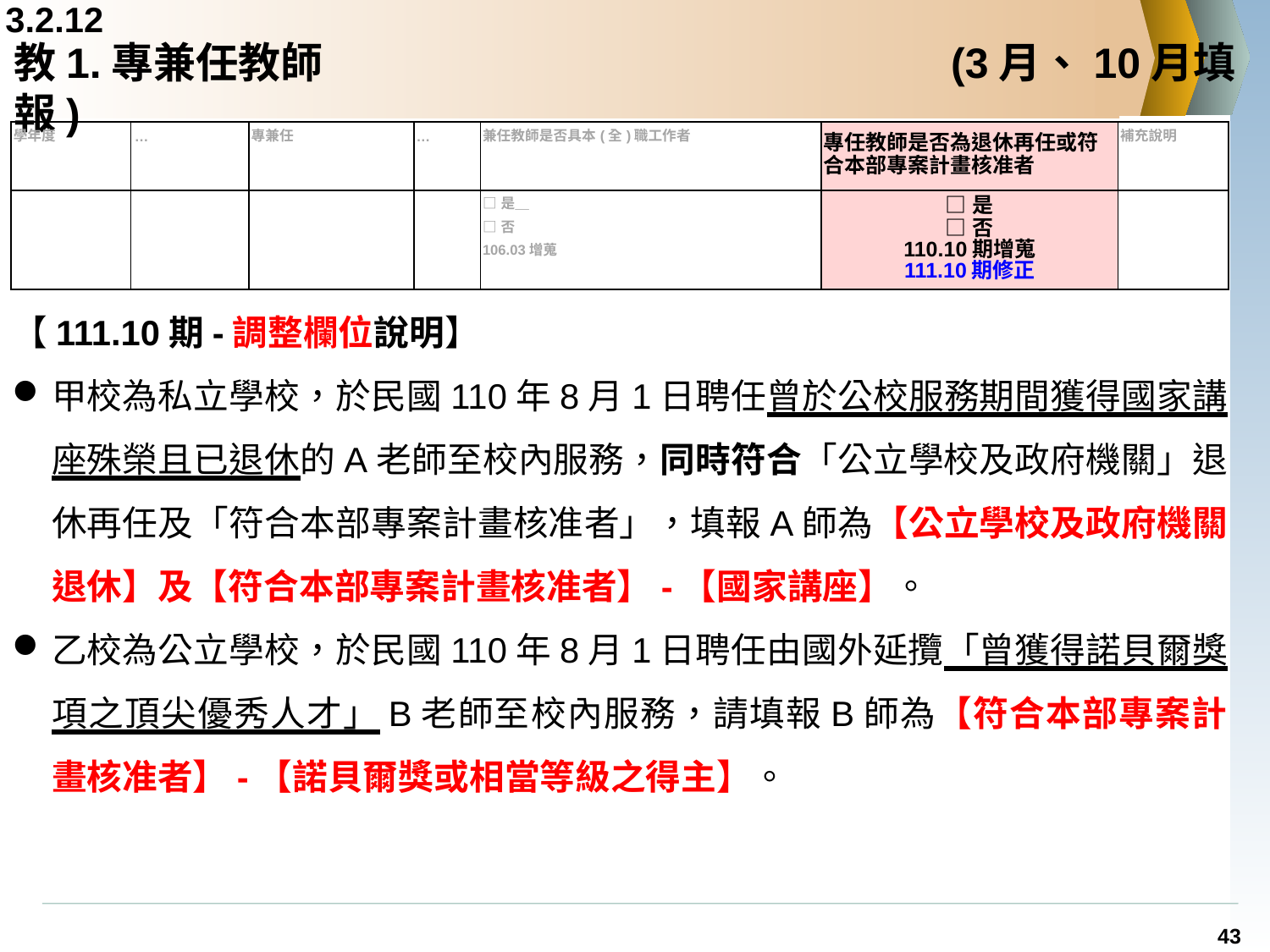

3.2.12
# 教1.專兼任教師			 	          	    (3月、10月填報)
| 學年度 | … | 專兼任 | … | 兼任教師是否具本(全)職工作者 | 專任教師是否為退休再任或符合本部專案計畫核准者 | 補充說明 |
| --- | --- | --- | --- | --- | --- | --- |
|  |  |  |  | □是＿ □否 106.03增蒐 | □是 □否 110.10期增蒐 111.10期修正 |  |
【111.10期-調整欄位說明】
甲校為私立學校，於民國110年8月1日聘任曾於公校服務期間獲得國家講座殊榮且已退休的A老師至校內服務，同時符合「公立學校及政府機關」退休再任及「符合本部專案計畫核准者」，填報A師為【公立學校及政府機關退休】及【符合本部專案計畫核准者】-【國家講座】。
乙校為公立學校，於民國110年8月1日聘任由國外延攬「曾獲得諾貝爾獎項之頂尖優秀人才」B老師至校內服務，請填報B師為【符合本部專案計畫核准者】-【諾貝爾獎或相當等級之得主】。